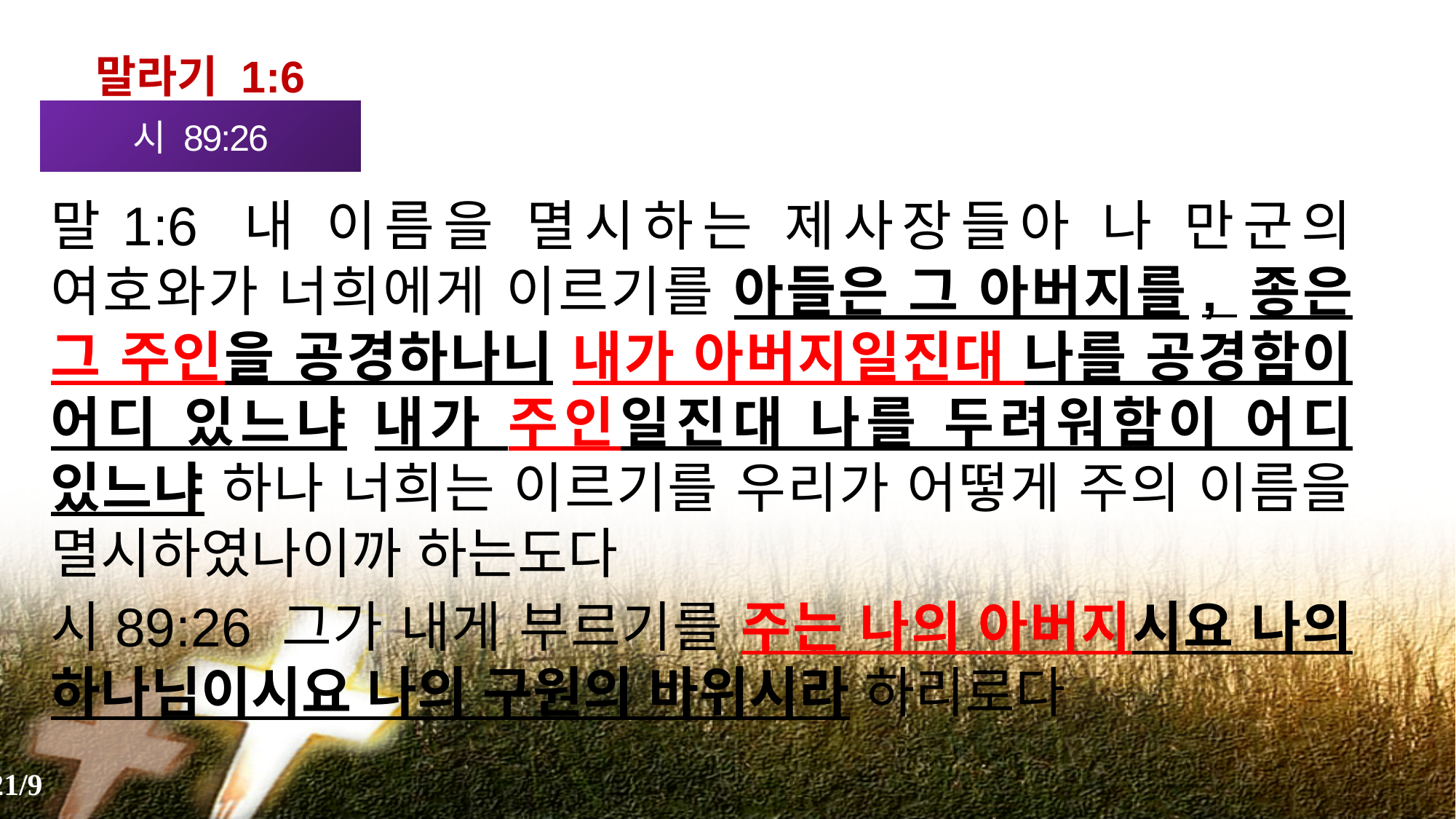

말라기 1:6

시 89:26
말1:6 내 이름을 멸시하는 제사장들아 나 만군의 여호와가 너희에게 이르기를 아들은 그 아버지를, 종은 그 주인을 공경하나니 내가 아버지일진대 나를 공경함이 어디 있느냐 내가 주인일진대 나를 두려워함이 어디 있느냐 하나 너희는 이르기를 우리가 어떻게 주의 이름을 멸시하였나이까 하는도다
시89:26 그가 내게 부르기를 주는 나의 아버지시요 나의 하나님이시요 나의 구원의 바위시라 하리로다